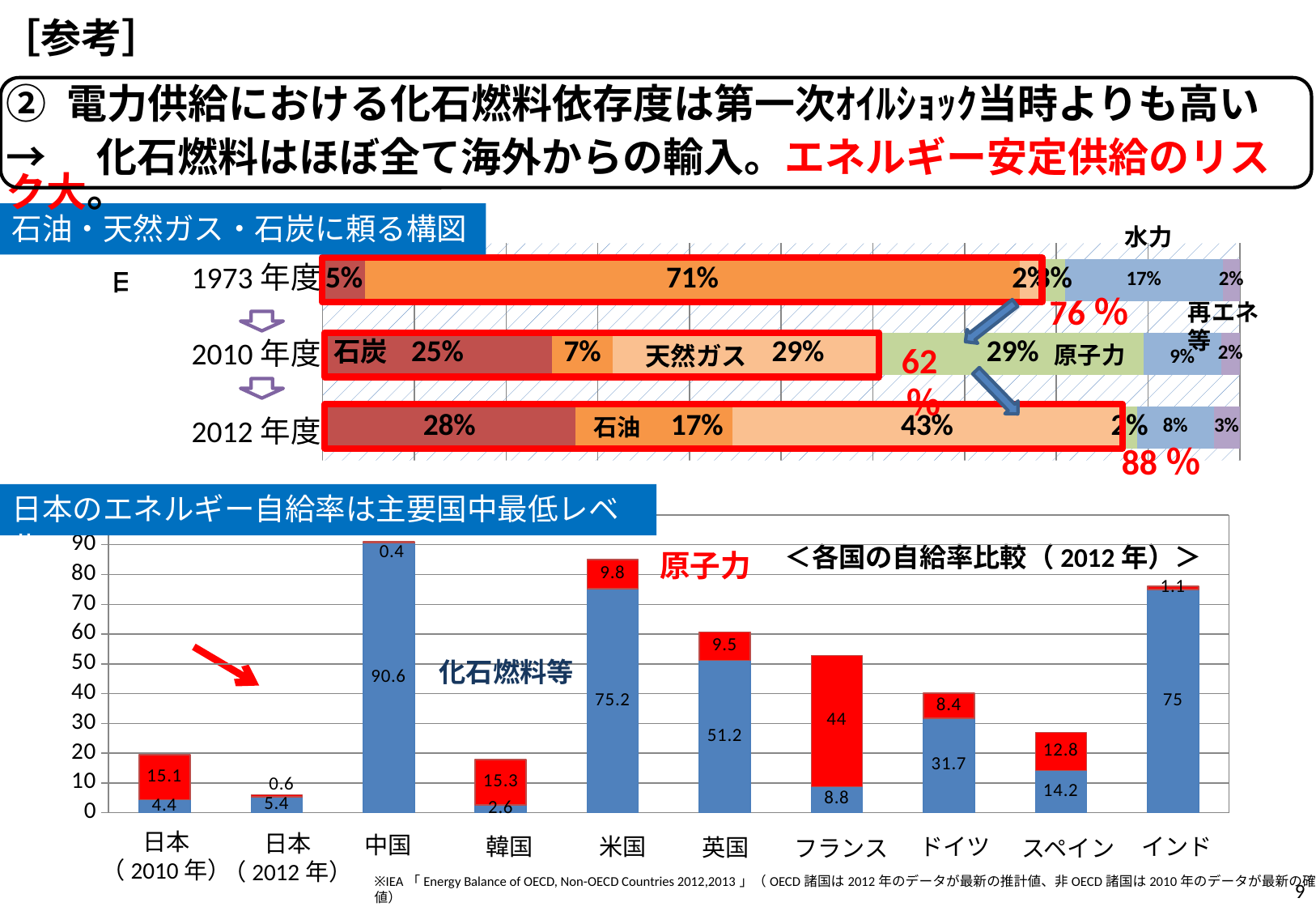

［参考］

電力供給における化石燃料依存度は第一次ｵｲﾙｼｮｯｸ当時よりも高い
→　化石燃料はほぼ全て海外からの輸入。エネルギー安定供給のリスク大。

### Chart

| Category | 石炭 | 石油 | 天然ガス | 原子力 | 水力 | 再エネ他 |
|---|---|---|---|---|---|---|
| アメリカ | 0.43116608423763103 | 0.009081294831708662 | 0.24032094905278642 | 0.18884495125988596 | 0.07924866654405002 | 0.05136104469376494 |
| ドイツ | 0.44668966650238207 | 0.010842779694430753 | 0.1373418761294562 | 0.17742730409068505 | 0.03860686709380647 | 0.18892722194841463 |
| フランス | 0.030782918149466192 | 0.006049822064056939 | 0.04768683274021353 | 0.7871886120996441 | 0.0887900355871886 | 0.039501779359430604 |
| 英国 | 0.2979880369766177 | 0.010059815116911366 | 0.3991299619358347 | 0.18760195758564438 | 0.02338227297444263 | 0.08210984230560088 |
| 欧州 | 0.24970034843205574 | 0.018425087108013934 | 0.2191219512195122 | 0.25237630662020905 | 0.1487665505226481 | 0.11160975609756096 |
| 日本(2012年度) | 0.276 | 0.171 | 0.425 | 0.017 | 0.084 | 0.028 |
| 日本(2010年度) | 0.25 | 0.066 | 0.293 | 0.286 | 0.085 | 0.02 |
| 日本（1973年度） | 0.046 | 0.714 | 0.024 | 0.026 | 0.172 | 0.0183 |
石油・天然ガス・石炭に頼る構図へ

76％
再エネ等

原子力
天然ガス

62％

88％

水力
1973年度
2010年度
2012年度
日本のエネルギー自給率は主要国中最低レベル

### Chart

| Category |  |  |
|---|---|---|
| 日本 | 4.4 | 15.1 |
|  | 5.4 | 0.6 |
| 中国 | 90.6 | 0.4 |
| 韓国 | 2.6 | 15.3 |
| 米国 | 75.2 | 9.8 |
| 英国 | 51.2 | 9.5 |
| フランス | 8.8 | 44.0 |
| ドイツ | 31.7 | 8.4 |
| スペイン | 14.2 | 12.8 |
| インド | 75.0 | 1.1 |
原子力
＜各国の自給率比較（2012年）＞

化石燃料等
日本
（2010年）
日本
（2012年）
中国
ドイツ
インド
米国
韓国
英国
スペイン
フランス
9
※IEA「Energy Balance of OECD, Non-OECD Countries 2012,2013」（OECD諸国は2012年のデータが最新の推計値、非OECD諸国は2010年のデータが最新の確定値）